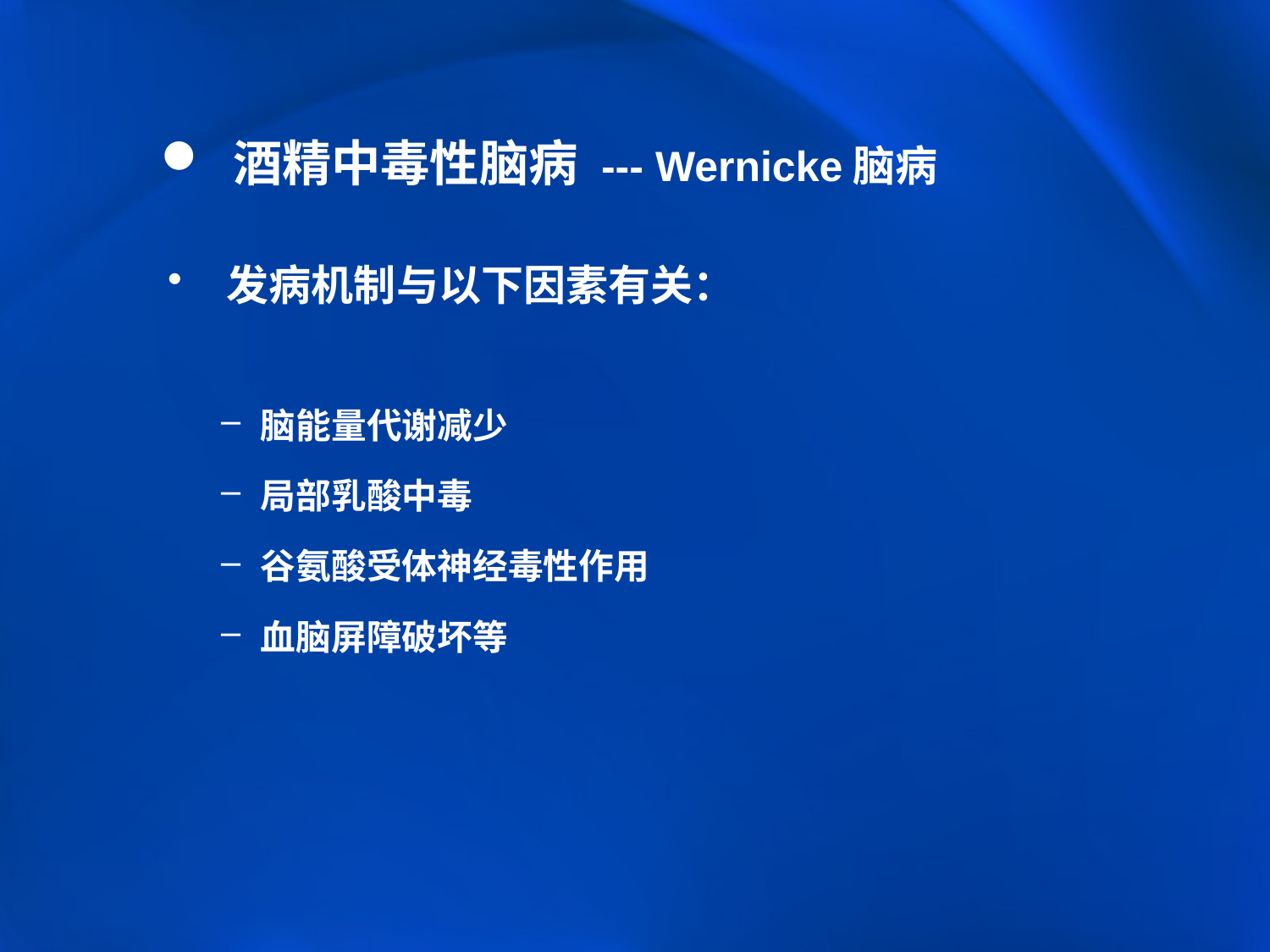

酒精中毒性脑病 --- Wernicke脑病

# 发病机制与以下因素有关：
脑能量代谢减少
局部乳酸中毒
谷氨酸受体神经毒性作用
血脑屏障破坏等